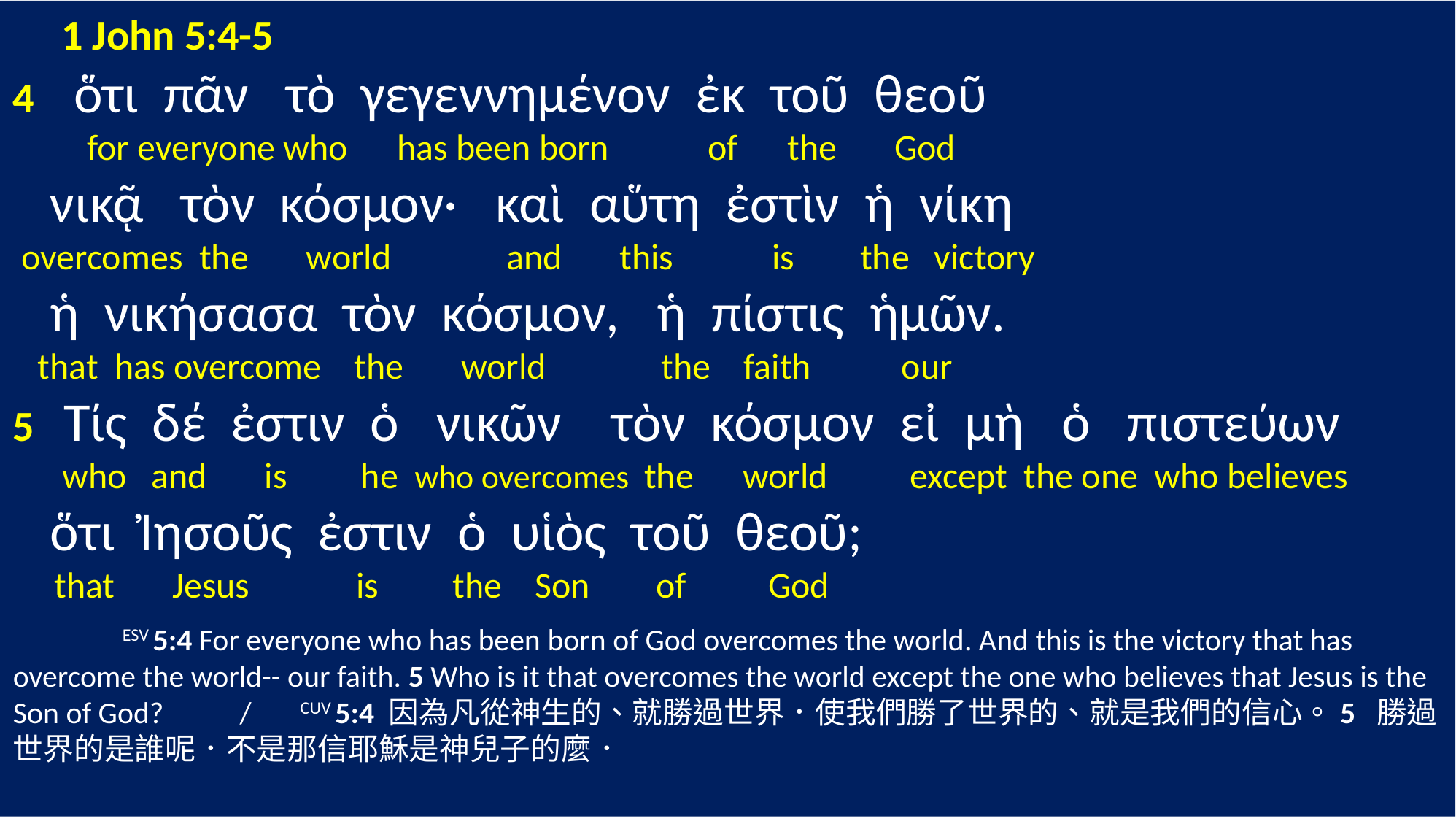

1 John 5:4-5
4    ὅτι  πᾶν   τὸ  γεγεννημένον  ἐκ  τοῦ  θεοῦ
         for everyone who      has been born            of      the       God
   νικᾷ   τὸν  κόσμον·   καὶ  αὕτη  ἐστὶν  ἡ  νίκη
 overcomes  the       world              and       this            is        the   victory
   ἡ  νικήσασα  τὸν  κόσμον,   ἡ  πίστις  ἡμῶν.
   that  has overcome    the       world              the    faith           our
5   Τίς  δέ  ἐστιν  ὁ   νικῶν    τὸν  κόσμον  εἰ  μὴ   ὁ   πιστεύων
      who   and       is         he  who overcomes  the      world          except  the one  who believes
   ὅτι  Ἰησοῦς  ἐστιν  ὁ  υἱὸς  τοῦ  θεοῦ;
     that       Jesus             is         the    Son        of          God

	ESV 5:4 For everyone who has been born of God overcomes the world. And this is the victory that has overcome the world-- our faith. 5 Who is it that overcomes the world except the one who believes that Jesus is the Son of God?           /       CUV 5:4 因為凡從神生的、就勝過世界．使我們勝了世界的、就是我們的信心。5  勝過世界的是誰呢．不是那信耶穌是神兒子的麼．